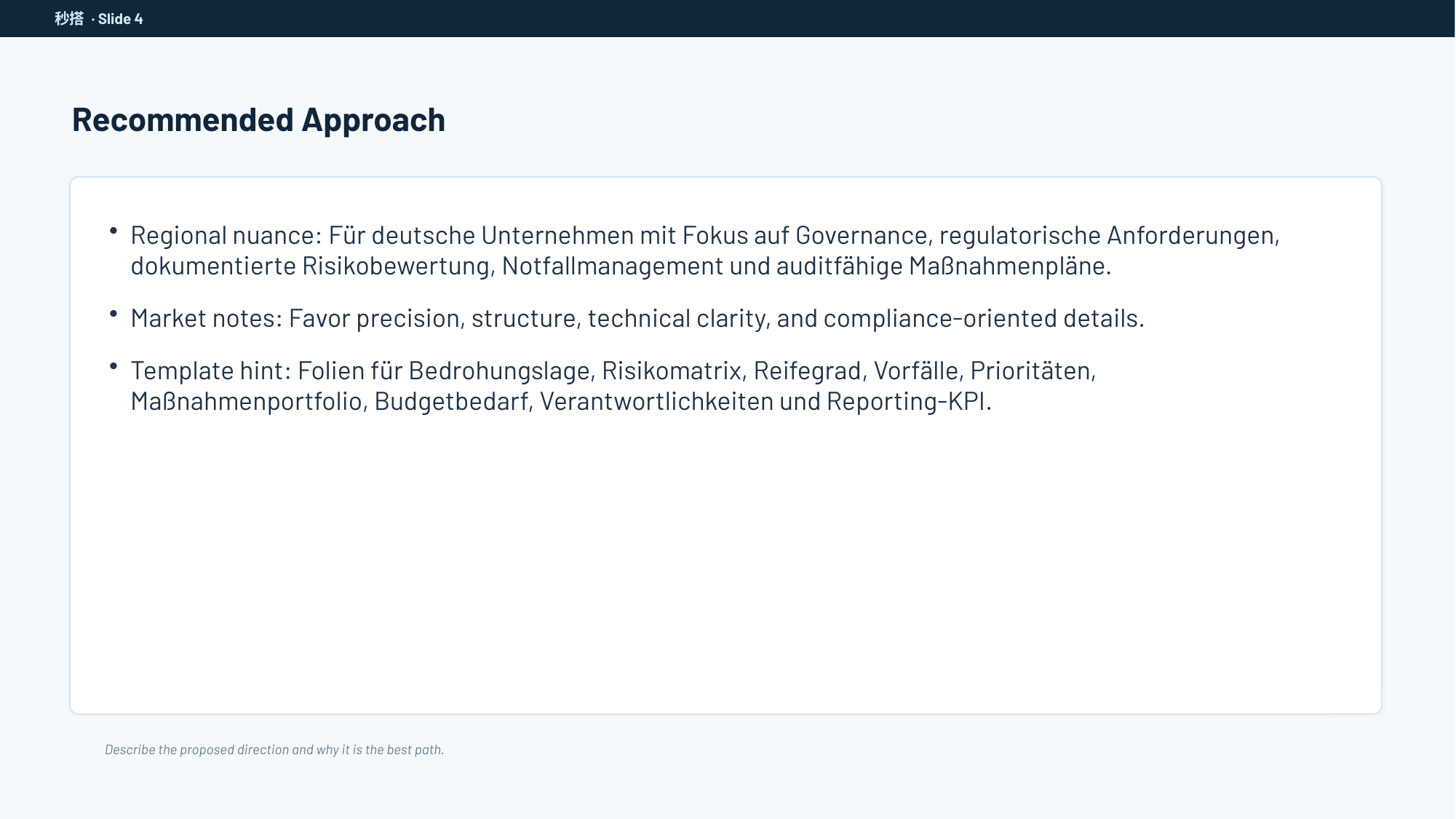

秒搭 · Slide 4
Recommended Approach

Regional nuance: Für deutsche Unternehmen mit Fokus auf Governance, regulatorische Anforderungen, dokumentierte Risikobewertung, Notfallmanagement und auditfähige Maßnahmenpläne.
Market notes: Favor precision, structure, technical clarity, and compliance-oriented details.
Template hint: Folien für Bedrohungslage, Risikomatrix, Reifegrad, Vorfälle, Prioritäten, Maßnahmenportfolio, Budgetbedarf, Verantwortlichkeiten und Reporting-KPI.
Describe the proposed direction and why it is the best path.